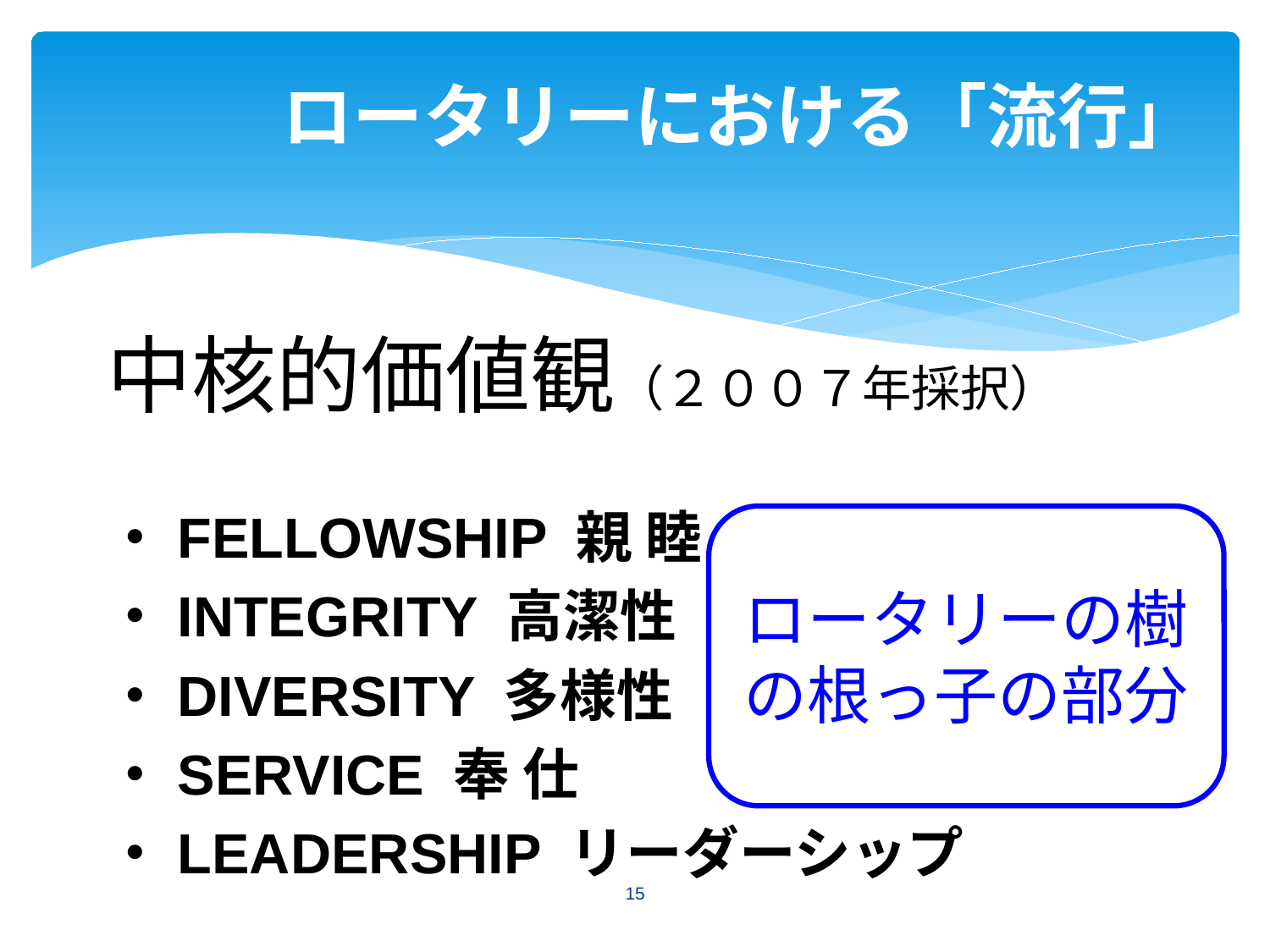

ロータリーにおける「流行」
中核的価値観（２００７年採択）

・FELLOWSHIP 親 睦
・INTEGRITY 高潔性
・DIVERSITY 多様性
・SERVICE 奉 仕
・LEADERSHIP リーダーシップ
ロータリーの樹の根っ子の部分
15